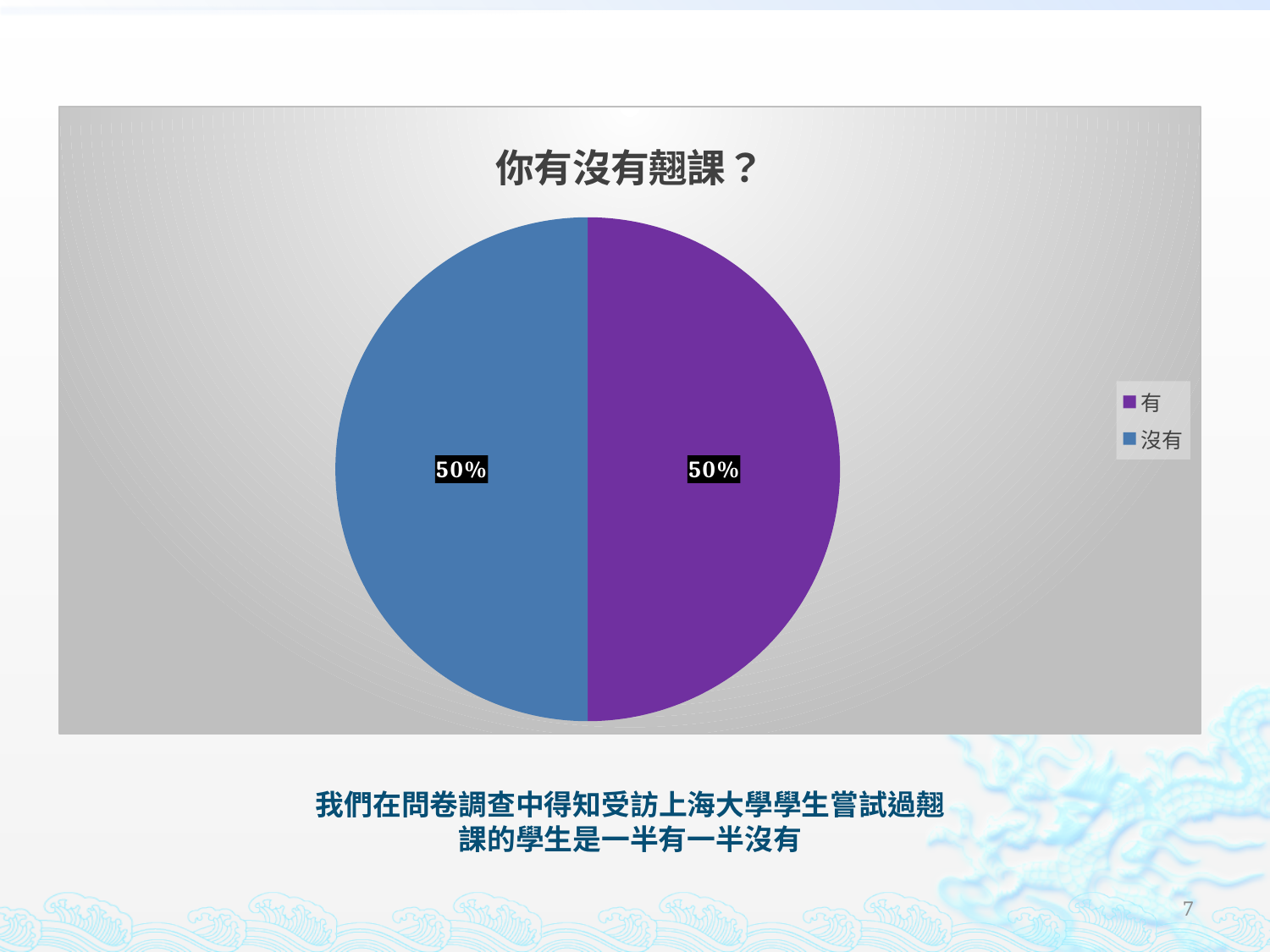

### Chart: 你有沒有翹課？

| Category | #REF! |
|---|---|
| 有 | 4.0 |
| 沒有 | 4.0 |
# 我們在問卷調查中得知受訪上海大學學生嘗試過翹
課的學生是一半有一半沒有
7